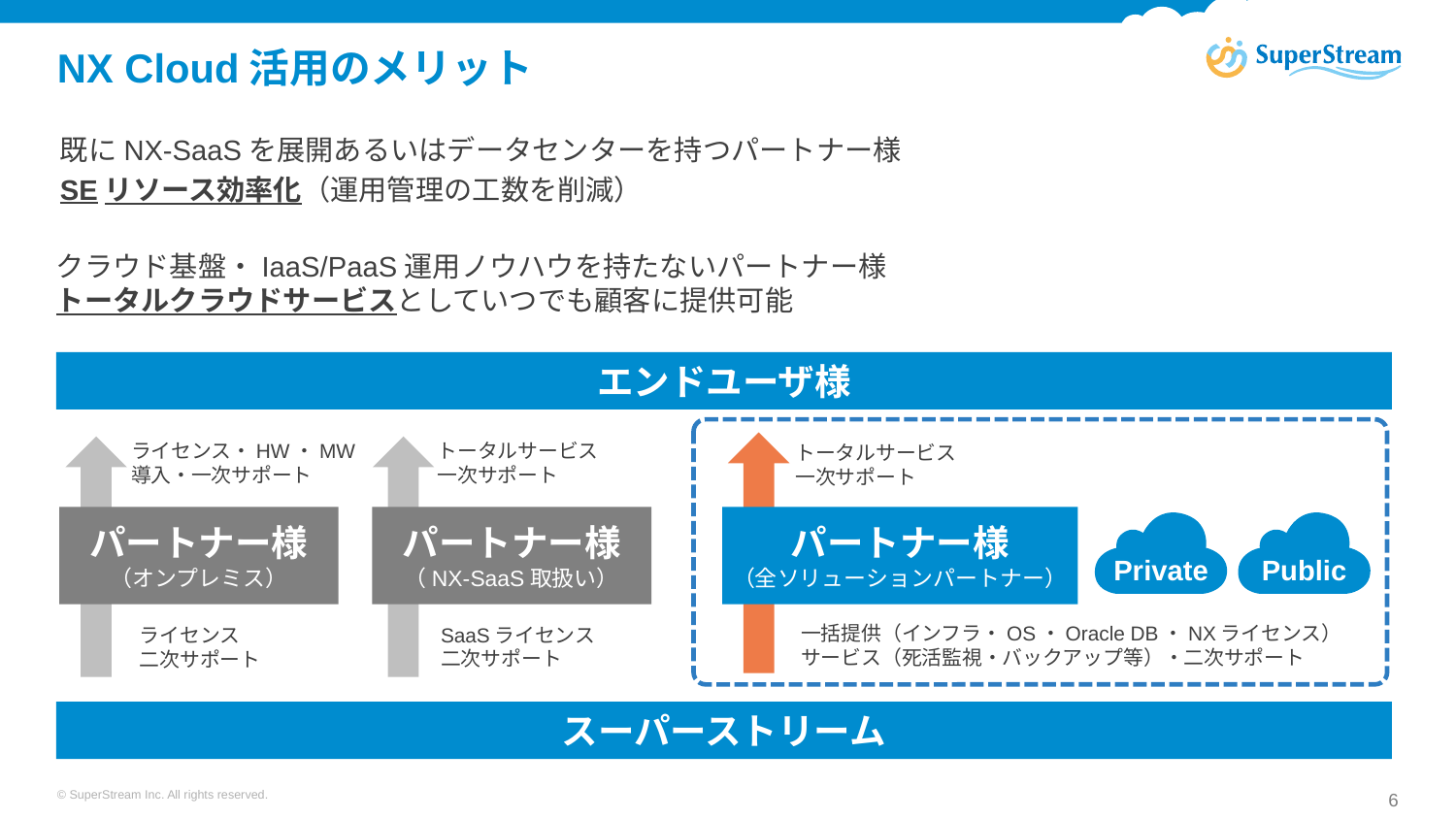

# NX Cloud活用のメリット
既にNX-SaaSを展開あるいはデータセンターを持つパートナー様
SEリソース効率化（運用管理の工数を削減）
クラウド基盤・IaaS/PaaS運用ノウハウを持たないパートナー様
トータルクラウドサービスとしていつでも顧客に提供可能
エンドユーザ様

ライセンス・HW・MW
導入・一次サポート
トータルサービス
一次サポート
トータルサービス
一次サポート
パートナー様
（オンプレミス）
パートナー様
（NX-SaaS取扱い）
パートナー様
（全ソリューションパートナー）
Private
Public
一括提供（インフラ・OS・Oracle DB・NXライセンス）
サービス（死活監視・バックアップ等）・二次サポート
SaaSライセンス
二次サポート
ライセンス
二次サポート
スーパーストリーム
© SuperStream Inc. All rights reserved.
6